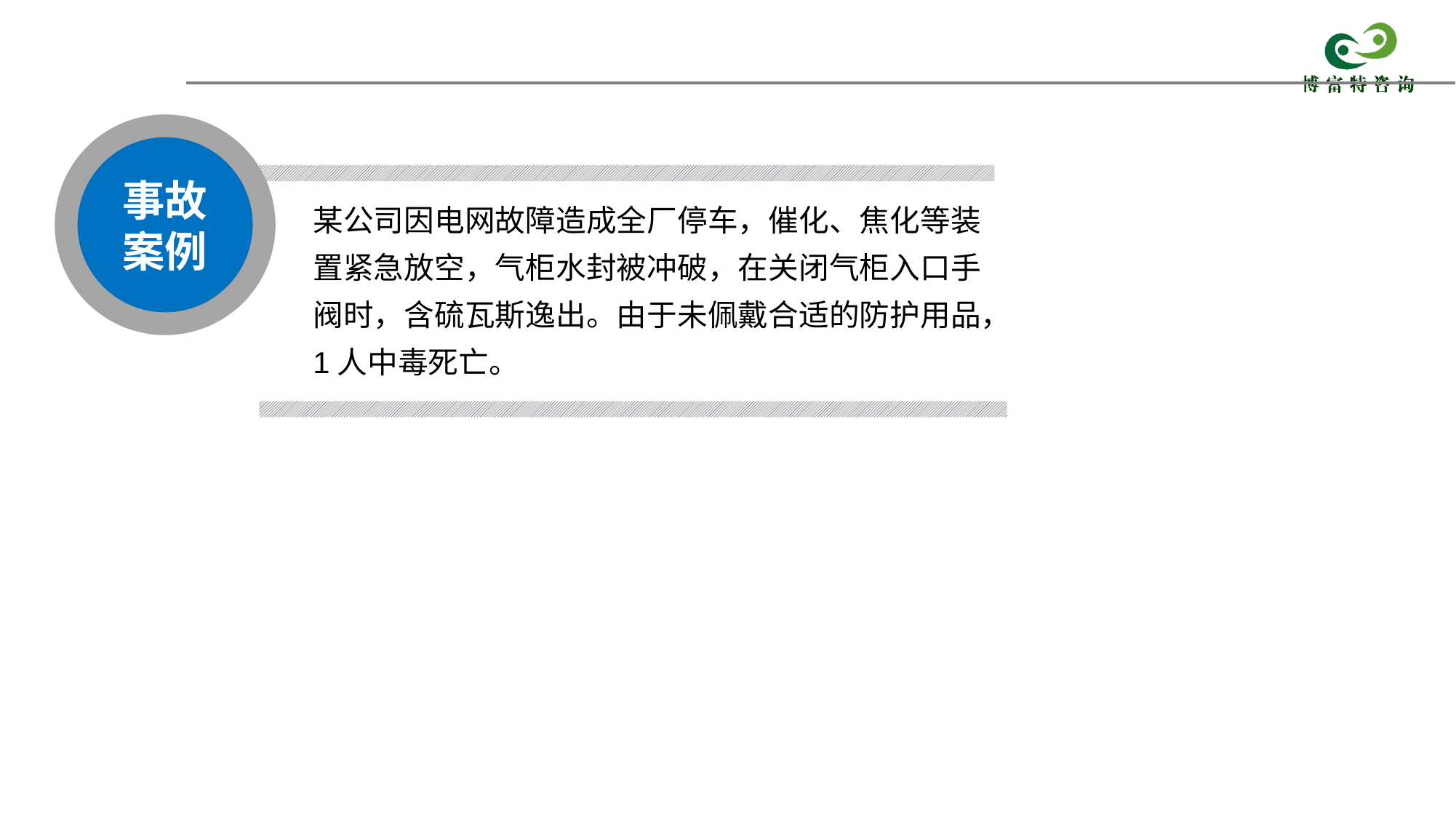

事故案例

某公司因电网故障造成全厂停车，催化、焦化等装置紧急放空，气柜水封被冲破，在关闭气柜入口手阀时，含硫瓦斯逸出。由于未佩戴合适的防护用品，1人中毒死亡。